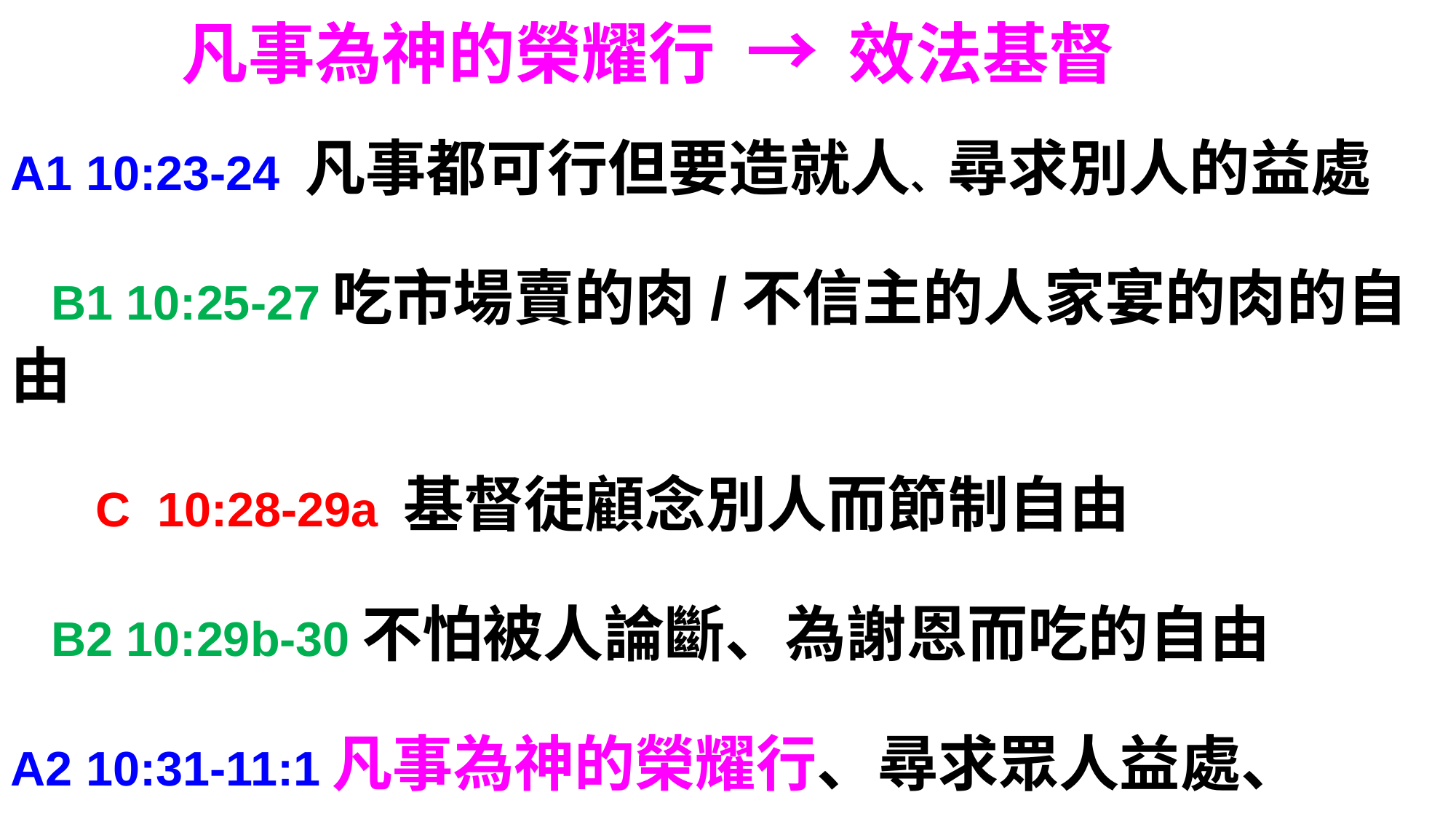

凡事為神的榮耀行  →  效法基督
A1 10:23-24 凡事都可行但要造就人、尋求別人的益處

   B1 10:25-27吃市場賣的肉/不信主的人家宴的肉的自由

     C  10:28-29a 基督徒顧念別人而節制自由

   B2 10:29b-30不怕被人論斷、為謝恩而吃的自由

A2 10:31-11:1凡事為神的榮耀行、尋求眾人益處、
使人得救、效法基督